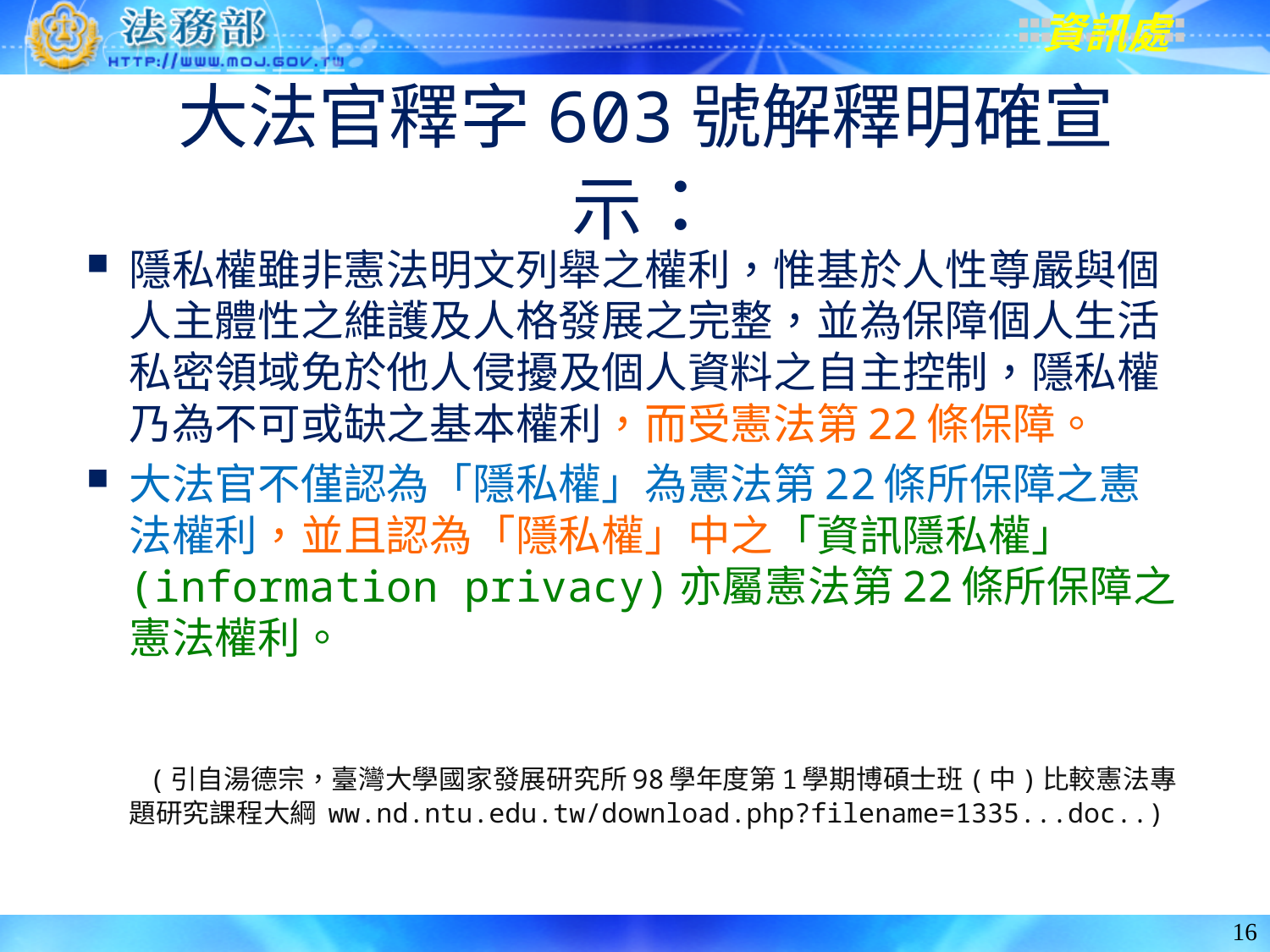

# 大法官釋字603號解釋明確宣示：
隱私權雖非憲法明文列舉之權利，惟基於人性尊嚴與個人主體性之維護及人格發展之完整，並為保障個人生活私密領域免於他人侵擾及個人資料之自主控制，隱私權乃為不可或缺之基本權利，而受憲法第22條保障。
大法官不僅認為「隱私權」為憲法第22條所保障之憲法權利，並且認為「隱私權」中之「資訊隱私權」(information privacy)亦屬憲法第22條所保障之憲法權利。

   (引自湯德宗，臺灣大學國家發展研究所98學年度第1學期博碩士班(中)比較憲法專題研究課程大綱 ww.nd.ntu.edu.tw/download.php?filename=1335...doc..)